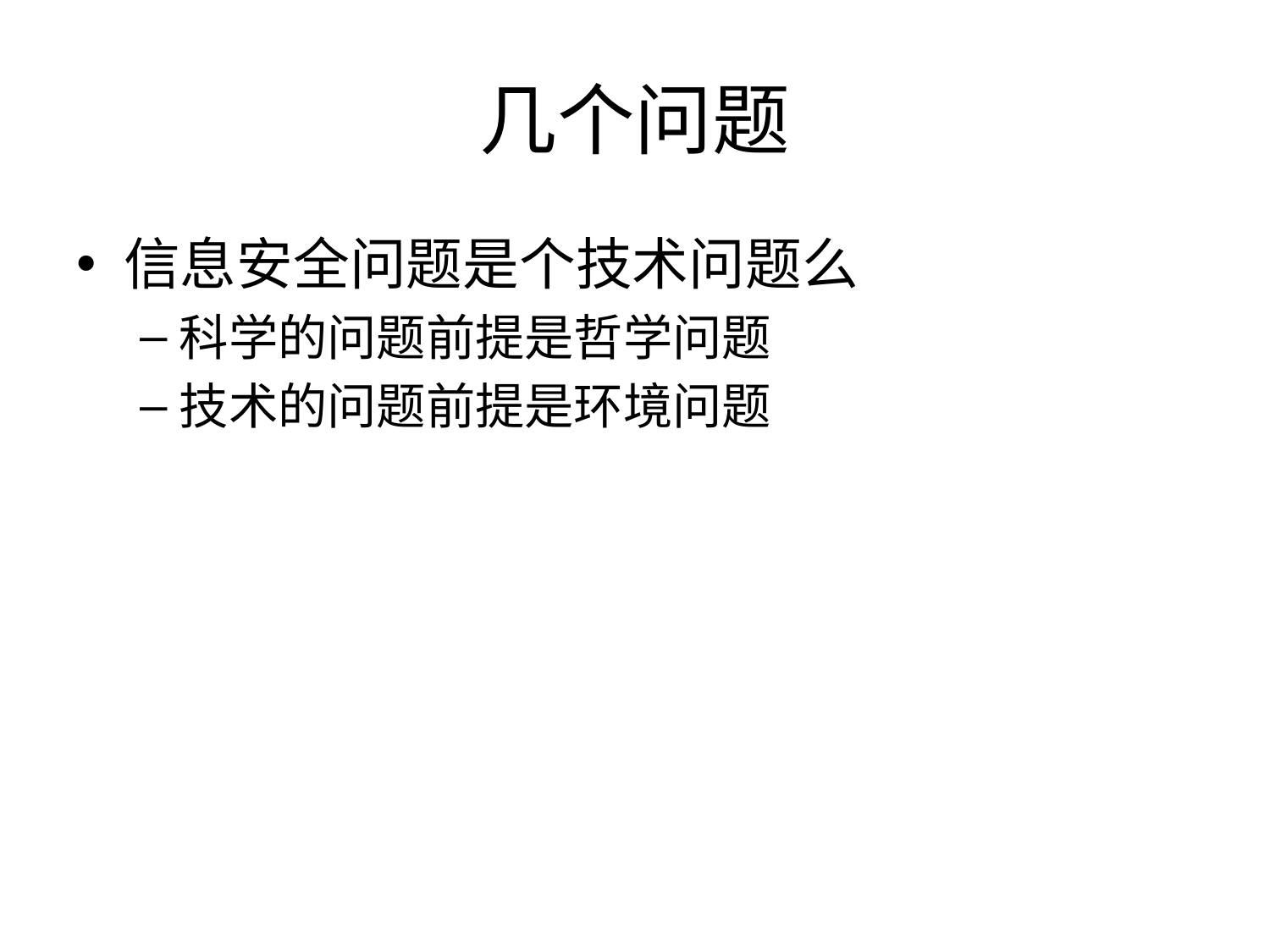

# 几个问题
信息安全问题是个技术问题么
科学的问题前提是哲学问题
技术的问题前提是环境问题